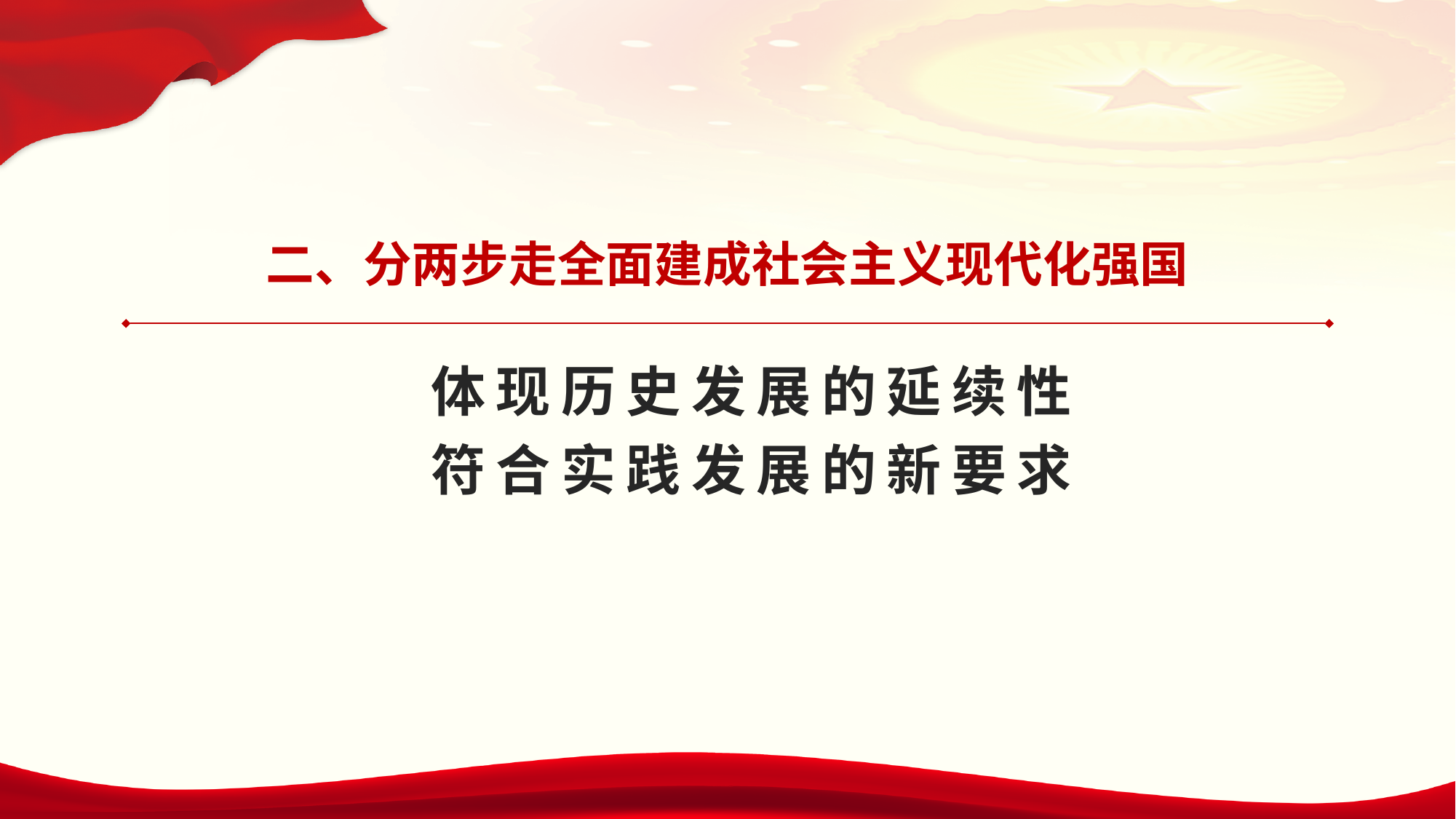

二、分两步走全面建成社会主义现代化强国
体现历史发展的延续性
符合实践发展的新要求